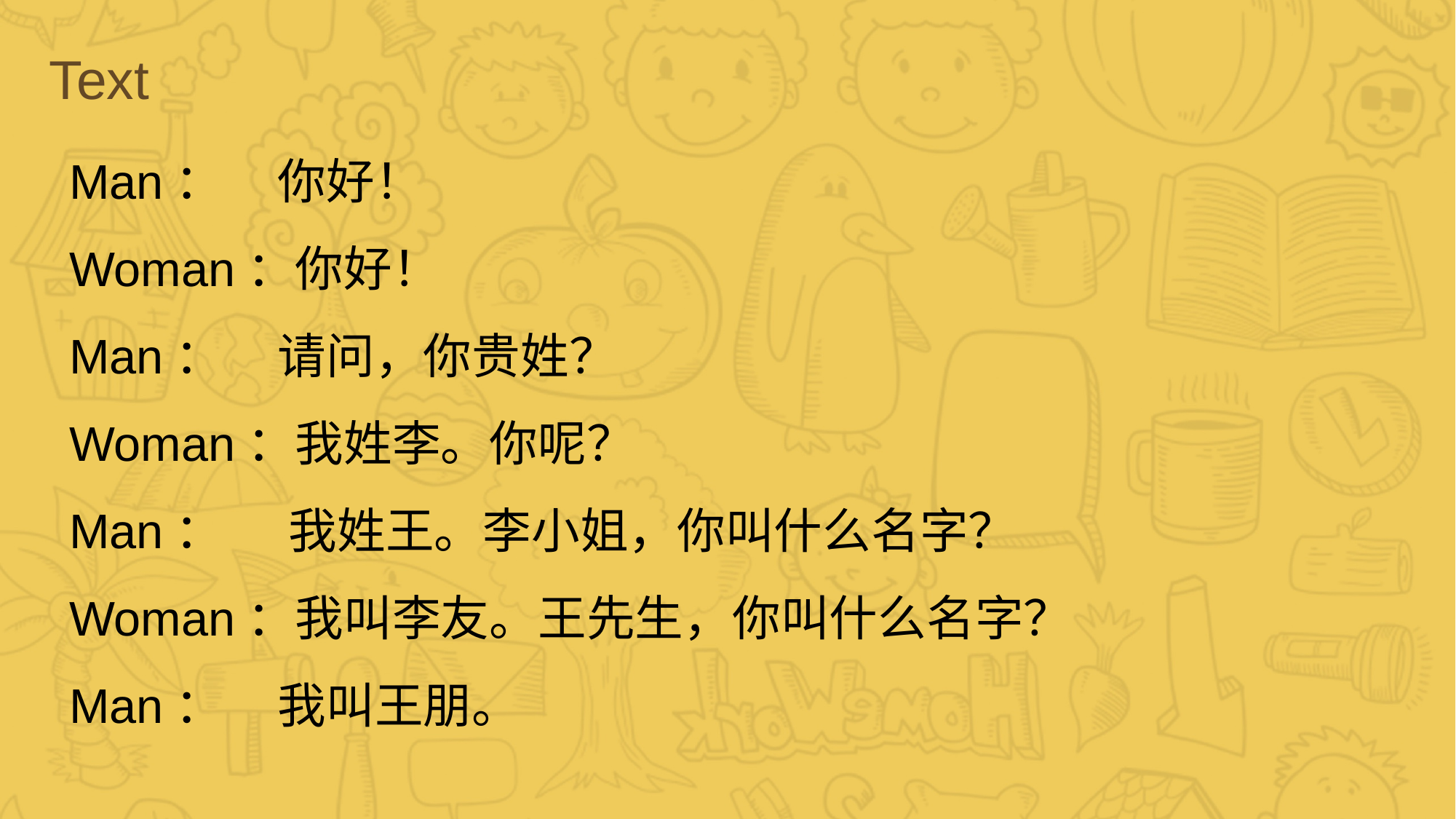

Text
Man：     你好！
Woman：你好！
Man：     请问，你贵姓？
Woman：我姓李。你呢？
Man：      我姓王。李小姐，你叫什么名字？
Woman：我叫李友。王先生，你叫什么名字？
Man：     我叫王朋。